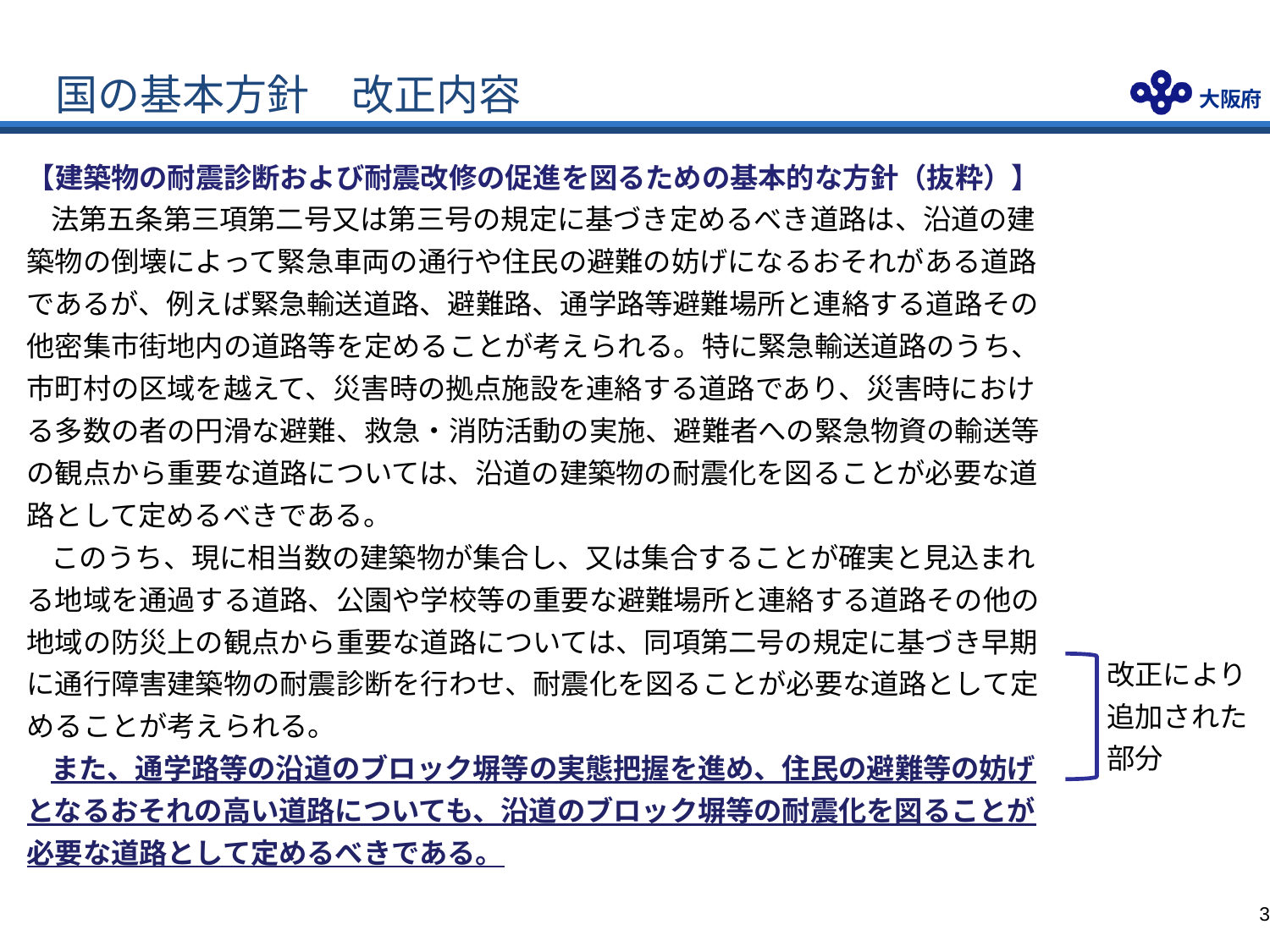

# 国の基本方針　改正内容
【建築物の耐震診断および耐震改修の促進を図るための基本的な方針（抜粋）】
法第五条第三項第二号又は第三号の規定に基づき定めるべき道路は、沿道の建築物の倒壊によって緊急車両の通行や住民の避難の妨げになるおそれがある道路であるが、例えば緊急輸送道路、避難路、通学路等避難場所と連絡する道路その他密集市街地内の道路等を定めることが考えられる。特に緊急輸送道路のうち、市町村の区域を越えて、災害時の拠点施設を連絡する道路であり、災害時における多数の者の円滑な避難、救急・消防活動の実施、避難者への緊急物資の輸送等の観点から重要な道路については、沿道の建築物の耐震化を図ることが必要な道路として定めるべきである。
このうち、現に相当数の建築物が集合し、又は集合することが確実と見込まれる地域を通過する道路、公園や学校等の重要な避難場所と連絡する道路その他の地域の防災上の観点から重要な道路については、同項第二号の規定に基づき早期に通行障害建築物の耐震診断を行わせ、耐震化を図ることが必要な道路として定めることが考えられる。
また、通学路等の沿道のブロック塀等の実態把握を進め、住民の避難等の妨げとなるおそれの高い道路についても、沿道のブロック塀等の耐震化を図ることが必要な道路として定めるべきである。
改正により
追加された
部分

3